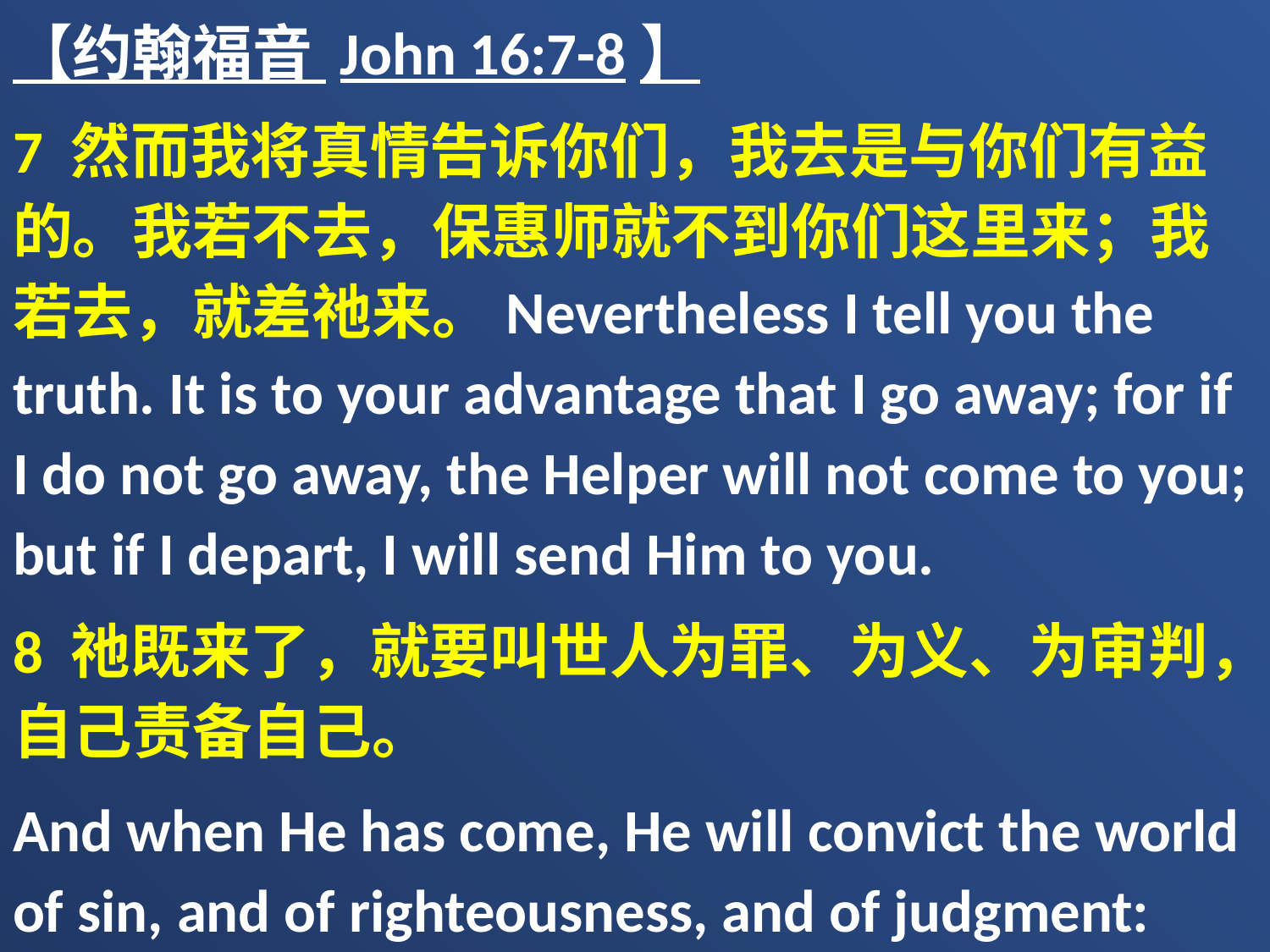

【约翰福音 John 16:7-8】
7 然而我将真情告诉你们，我去是与你们有益的。我若不去，保惠师就不到你们这里来；我若去，就差祂来。Nevertheless I tell you the truth. It is to your advantage that I go away; for if I do not go away, the Helper will not come to you; but if I depart, I will send Him to you.
8 祂既来了，就要叫世人为罪、为义、为审判，自己责备自己。
And when He has come, He will convict the world of sin, and of righteousness, and of judgment: